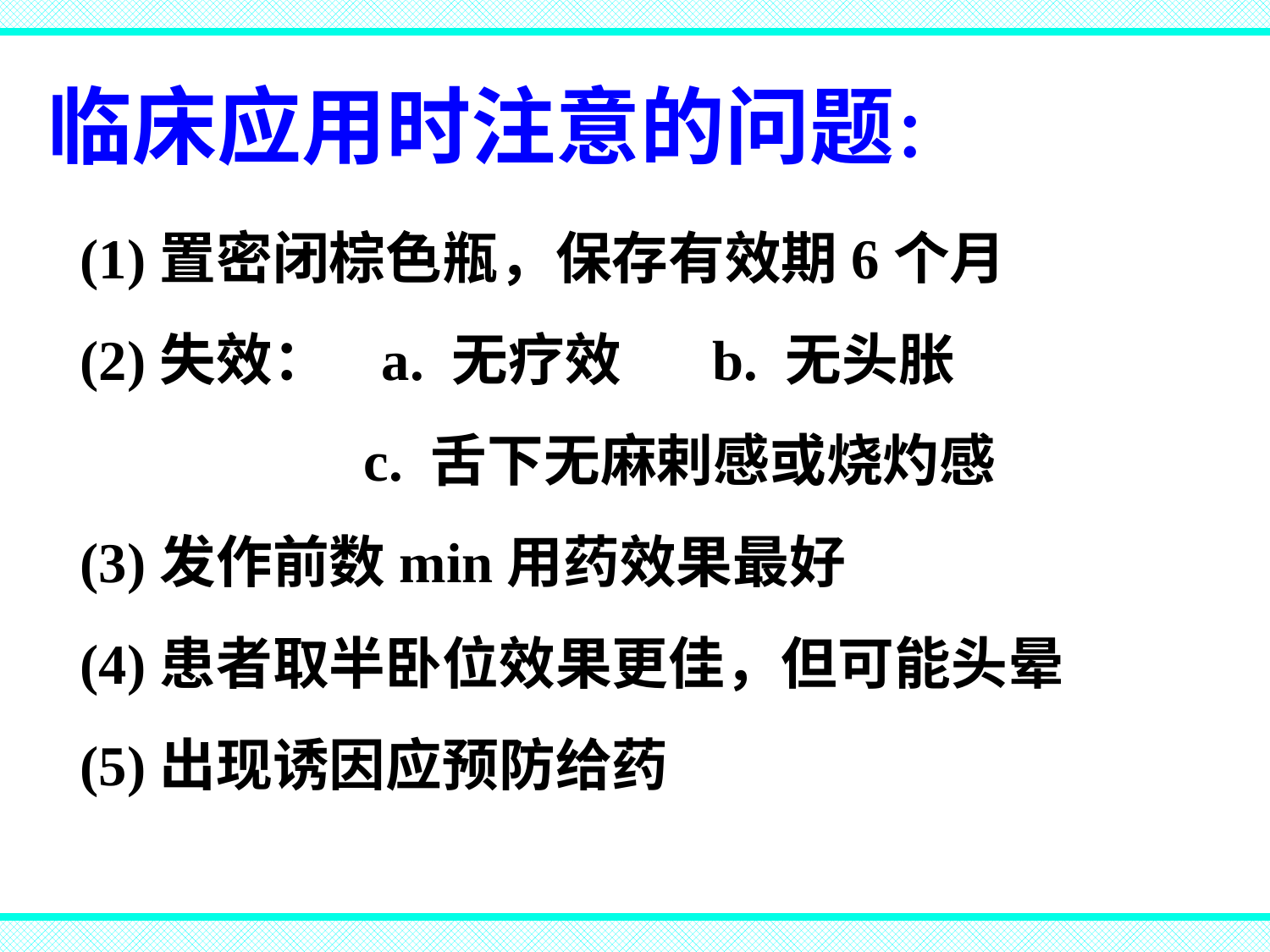

临床应用时注意的问题：
(1)置密闭棕色瓶，保存有效期6个月
(2)失效：   a. 无疗效      b. 无头胀
                    c. 舌下无麻剌感或烧灼感
(3)发作前数min用药效果最好
(4)患者取半卧位效果更佳，但可能头晕
(5)出现诱因应预防给药